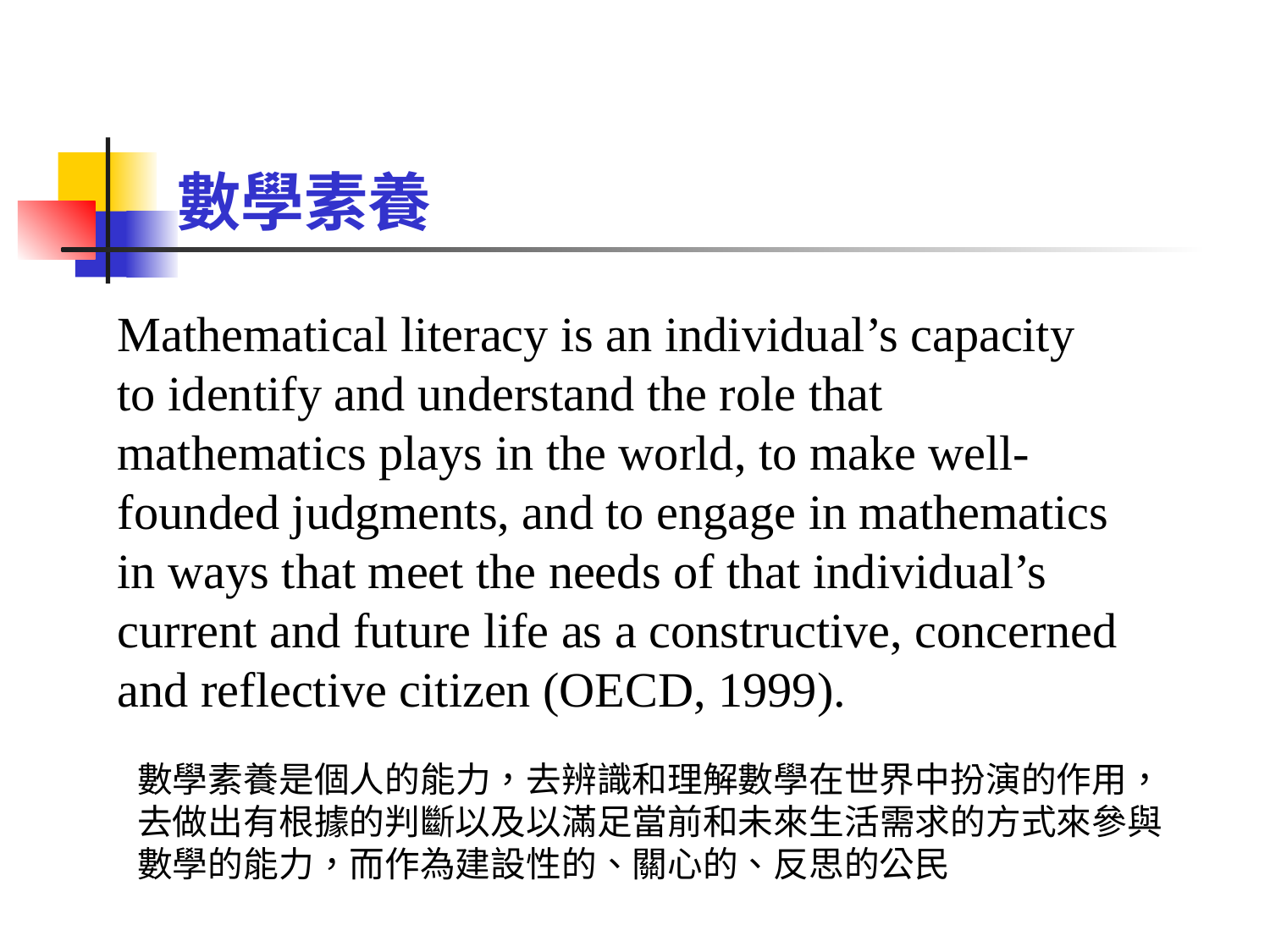

# 數學素養
Mathematical literacy is an individual’s capacity to identify and understand the role that mathematics plays in the world, to make well-founded judgments, and to engage in mathematics in ways that meet the needs of that individual’s current and future life as a constructive, concerned and reflective citizen (OECD, 1999).
數學素養是個人的能力，去辨識和理解數學在世界中扮演的作用，去做出有根據的判斷以及以滿足當前和未來生活需求的方式來參與數學的能力，而作為建設性的、關心的、反思的公民